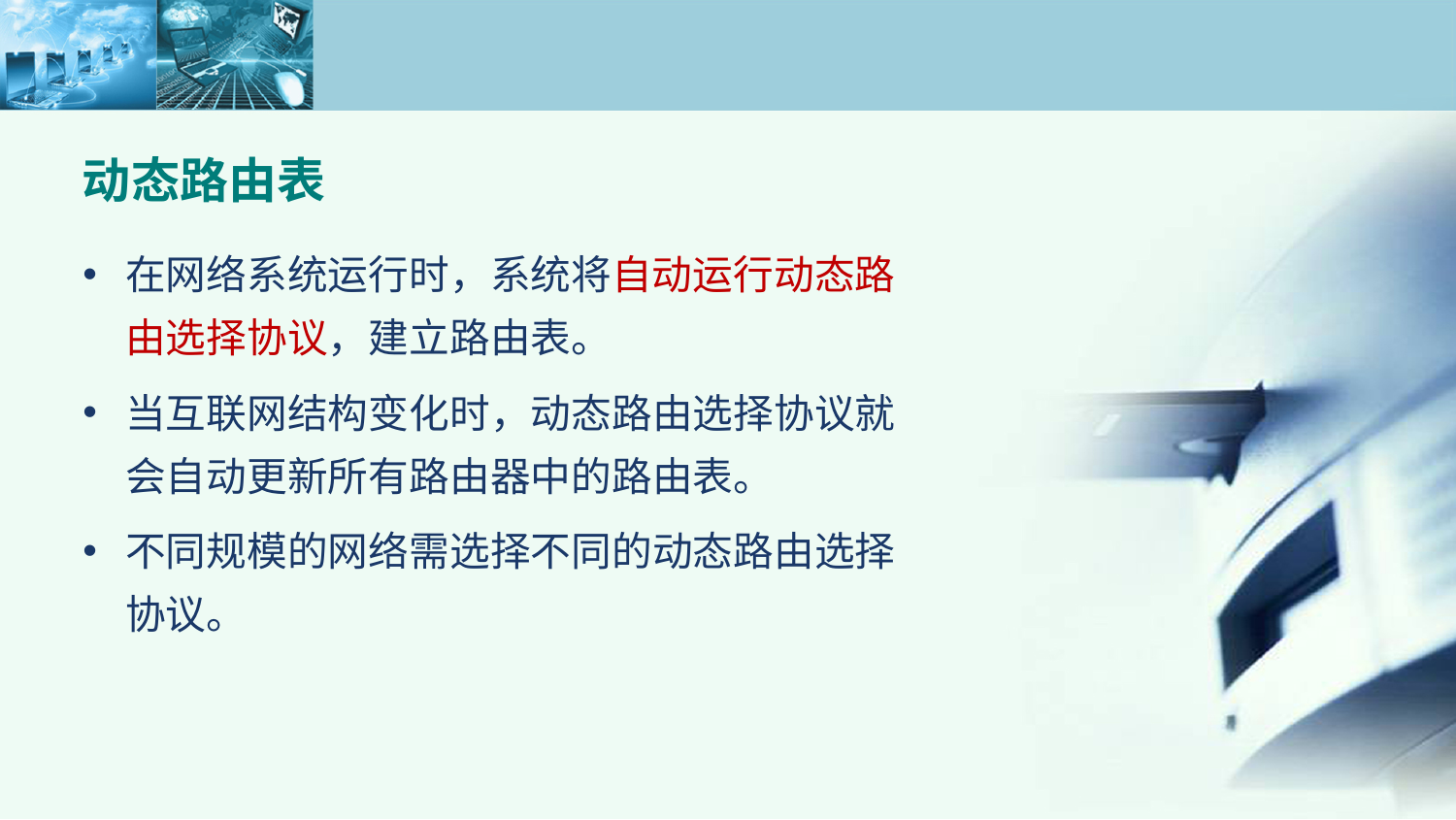

动态路由表
在网络系统运行时，系统将自动运行动态路由选择协议，建立路由表。
当互联网结构变化时，动态路由选择协议就会自动更新所有路由器中的路由表。
不同规模的网络需选择不同的动态路由选择协议。